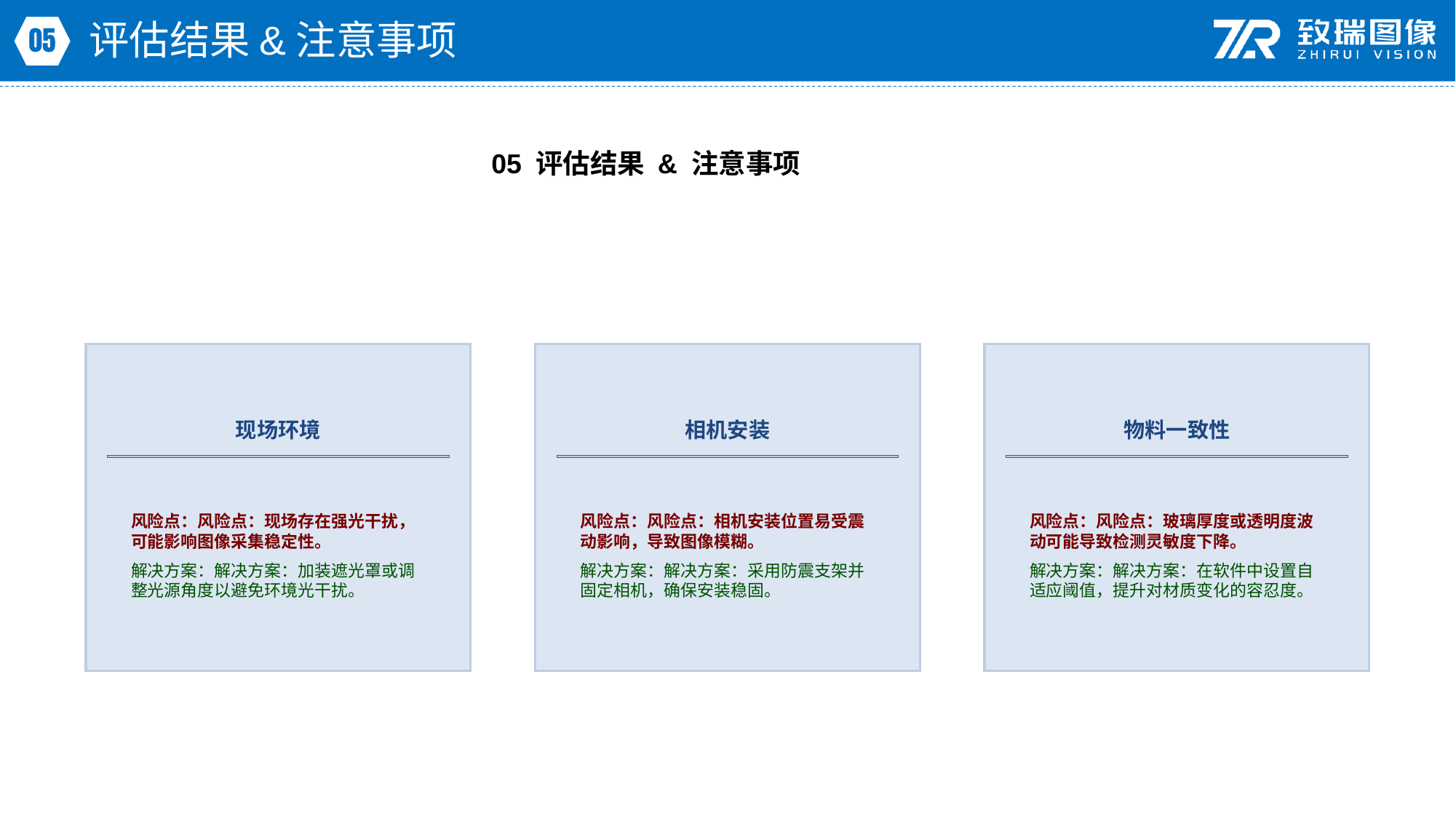

评估结果&注意事项
05

05 评估结果 & 注意事项

现场环境

相机安装

物料一致性

风险点：风险点：现场存在强光干扰，可能影响图像采集稳定性。
解决方案：解决方案：加装遮光罩或调整光源角度以避免环境光干扰。

风险点：风险点：相机安装位置易受震动影响，导致图像模糊。
解决方案：解决方案：采用防震支架并固定相机，确保安装稳固。

风险点：风险点：玻璃厚度或透明度波动可能导致检测灵敏度下降。
解决方案：解决方案：在软件中设置自适应阈值，提升对材质变化的容忍度。